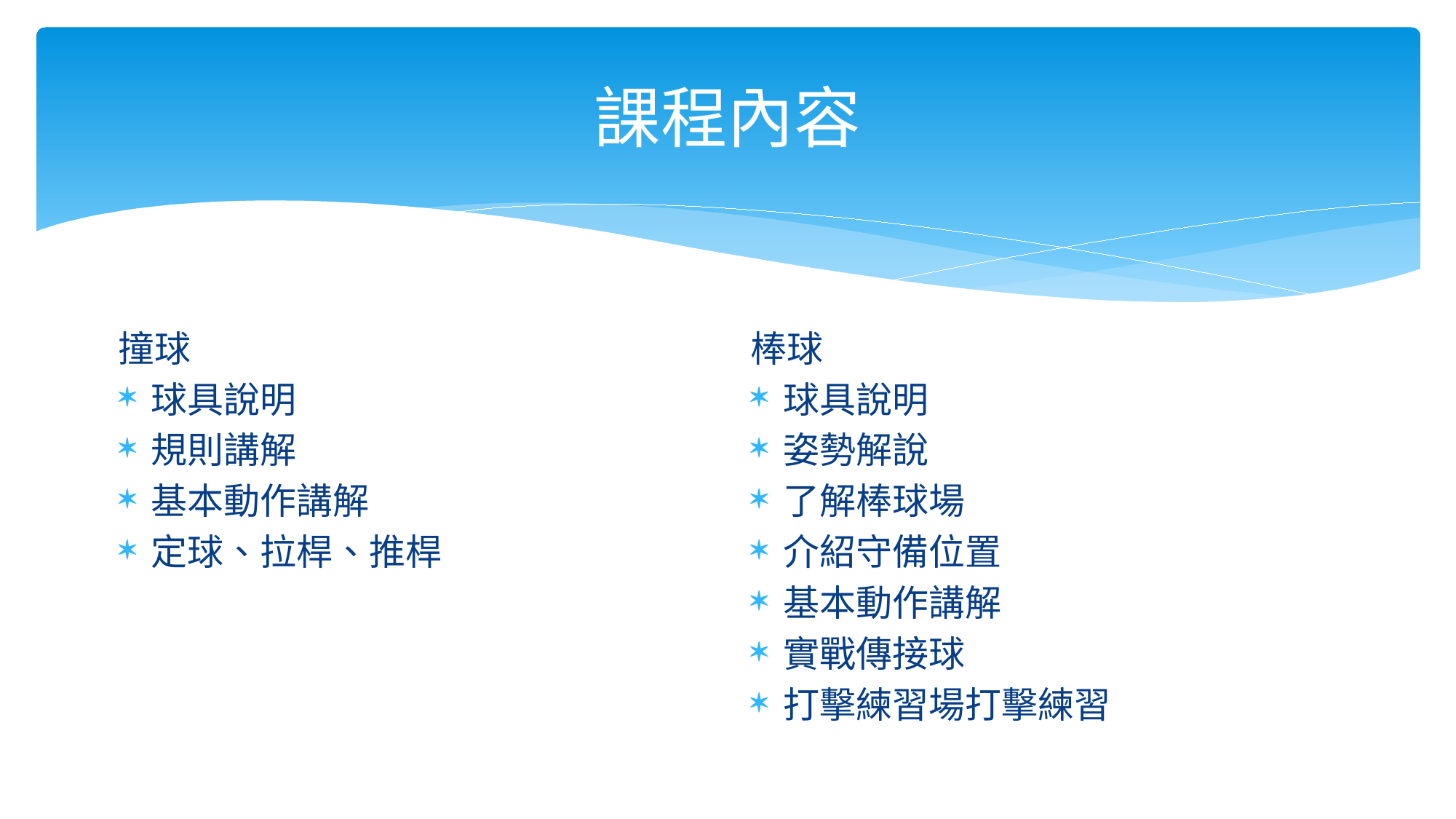

# 課程內容
撞球
球具說明
規則講解
基本動作講解
定球、拉桿、推桿
棒球
球具說明
姿勢解說
了解棒球場
介紹守備位置
基本動作講解
實戰傳接球
打擊練習場打擊練習